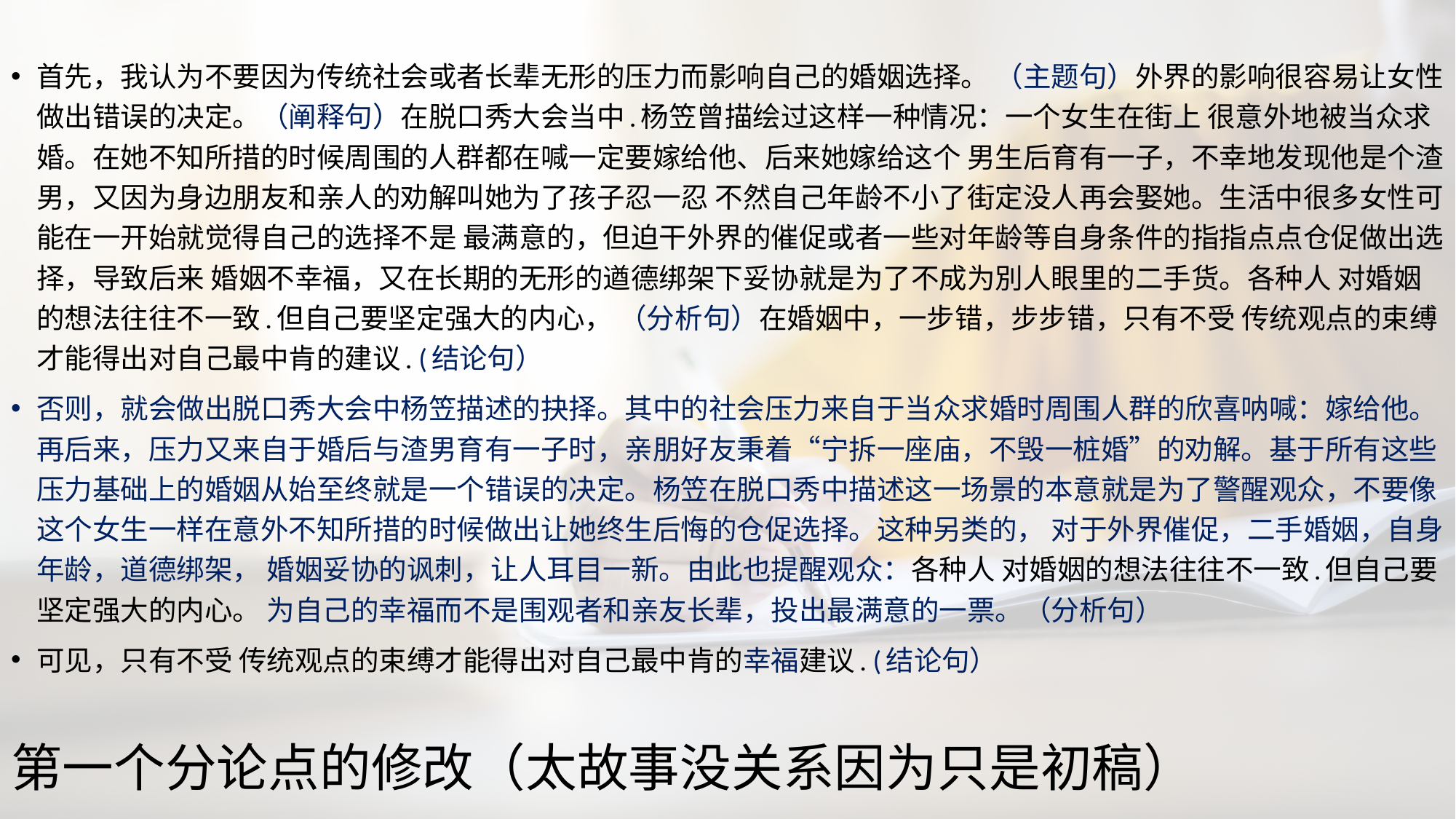

首先，我认为不要因为传统社会或者长辈无形的压力而影响自己的婚姻选择。 （主题句）外界的影响很容易让女性做出错误的决定。（阐释句）在脱口秀大会当中.杨笠曾描绘过这样一种情况：一个女生在街上 很意外地被当众求婚。在她不知所措的时候周围的人群都在喊一定要嫁给他、后来她嫁给这个 男生后育有一子，不幸地发现他是个渣男，又因为身边朋友和亲人的劝解叫她为了孩子忍一忍 不然自己年龄不小了街定没人再会娶她。生活中很多女性可能在一开始就觉得自己的选择不是 最满意的，但迫干外界的催促或者一些对年龄等自身条件的指指点点仓促做出选择，导致后来 婚姻不幸福，又在长期的无形的遒德绑架下妥协就是为了不成为別人眼里的二手货。各种人 对婚姻的想法往往不一致.但自己要坚定强大的内心， （分析句）在婚姻中，一步错，步步错，只有不受 传统观点的束缚才能得出对自己最中肯的建议. (结论句）
否则，就会做出脱口秀大会中杨笠描述的抉择。其中的社会压力来自于当众求婚时周围人群的欣喜呐喊：嫁给他。再后来，压力又来自于婚后与渣男育有一子时，亲朋好友秉着“宁拆一座庙，不毁一桩婚”的劝解。基于所有这些压力基础上的婚姻从始至终就是一个错误的决定。杨笠在脱口秀中描述这一场景的本意就是为了警醒观众，不要像这个女生一样在意外不知所措的时候做出让她终生后悔的仓促选择。这种另类的， 对于外界催促，二手婚姻，自身年龄，道德绑架， 婚姻妥协的讽刺，让人耳目一新。由此也提醒观众：各种人 对婚姻的想法往往不一致.但自己要坚定强大的内心。 为自己的幸福而不是围观者和亲友长辈，投出最满意的一票。（分析句）
可见，只有不受 传统观点的束缚才能得出对自己最中肯的幸福建议. (结论句）

# 第一个分论点的修改（太故事没关系因为只是初稿）